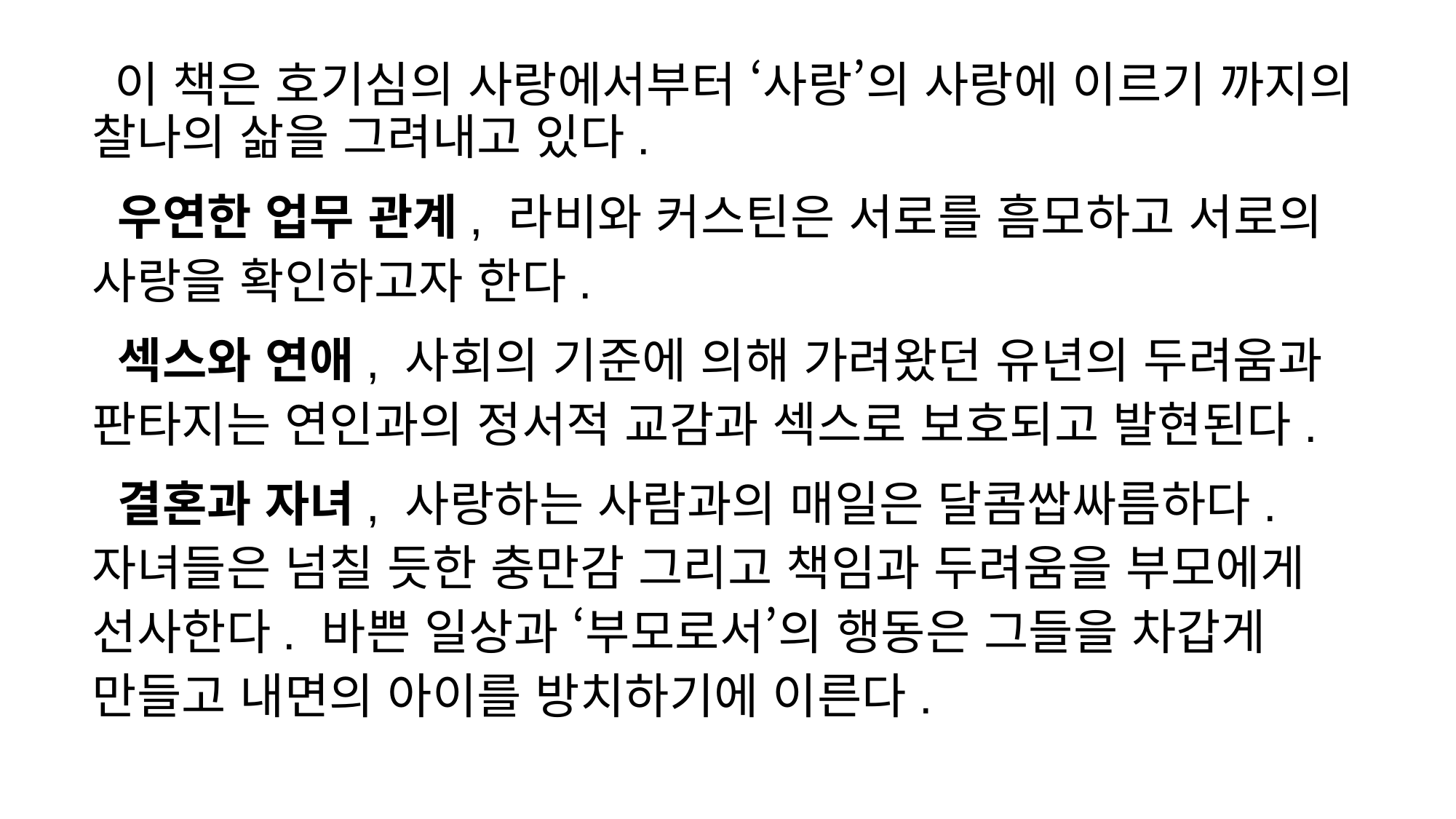

이 책은 호기심의 사랑에서부터 ‘사랑’의 사랑에 이르기 까지의 찰나의 삶을 그려내고 있다.
 우연한 업무 관계, 라비와 커스틴은 서로를 흠모하고 서로의 사랑을 확인하고자 한다.
 섹스와 연애, 사회의 기준에 의해 가려왔던 유년의 두려움과 판타지는 연인과의 정서적 교감과 섹스로 보호되고 발현된다.
 결혼과 자녀, 사랑하는 사람과의 매일은 달콤쌉싸름하다. 자녀들은 넘칠 듯한 충만감 그리고 책임과 두려움을 부모에게 선사한다. 바쁜 일상과 ‘부모로서’의 행동은 그들을 차갑게 만들고 내면의 아이를 방치하기에 이른다.